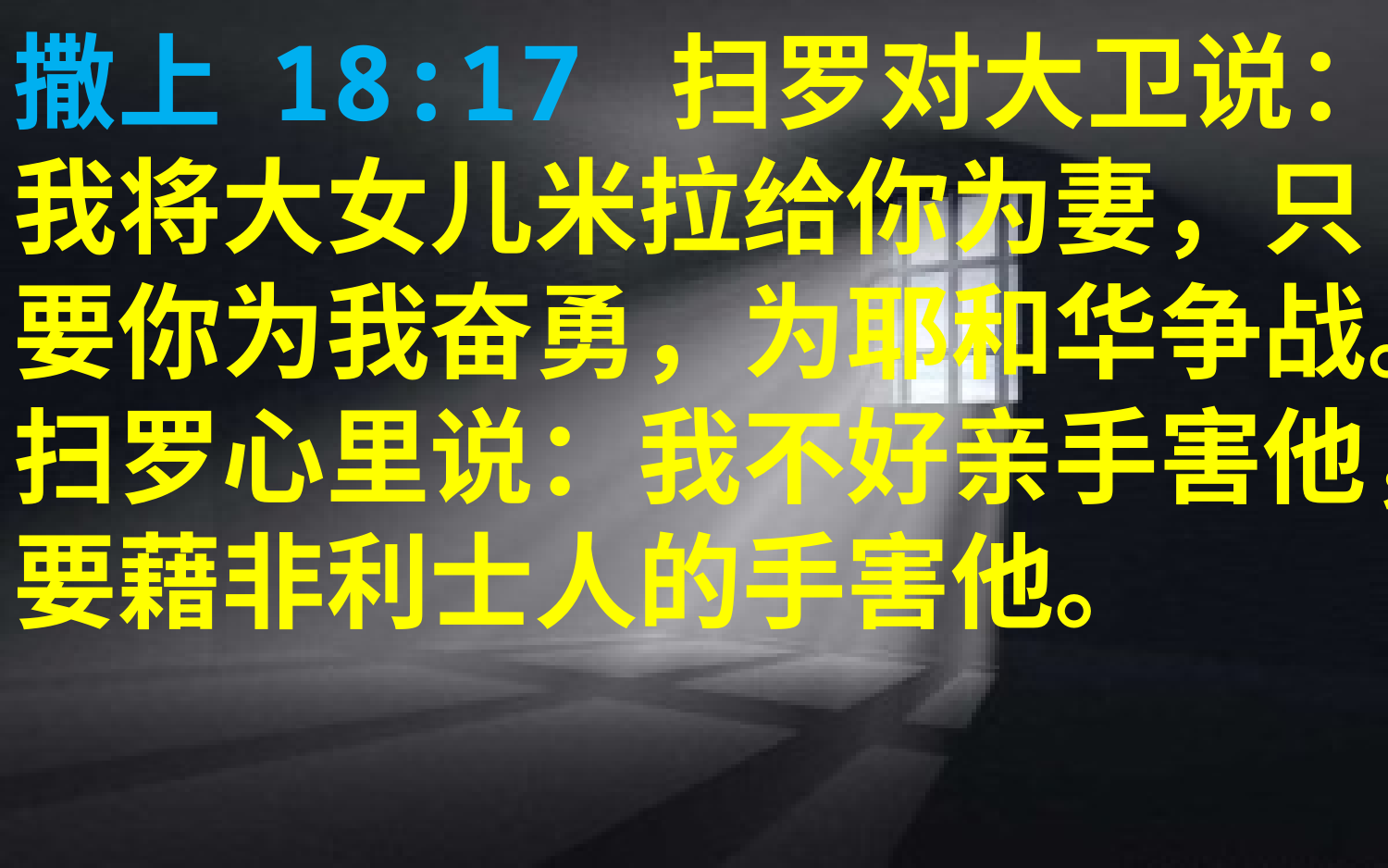

撒上 18:17 扫罗对大卫说：我将大女儿米拉给你为妻，只要你为我奋勇，为耶和华争战。扫罗心里说：我不好亲手害他，要藉非利士人的手害他。